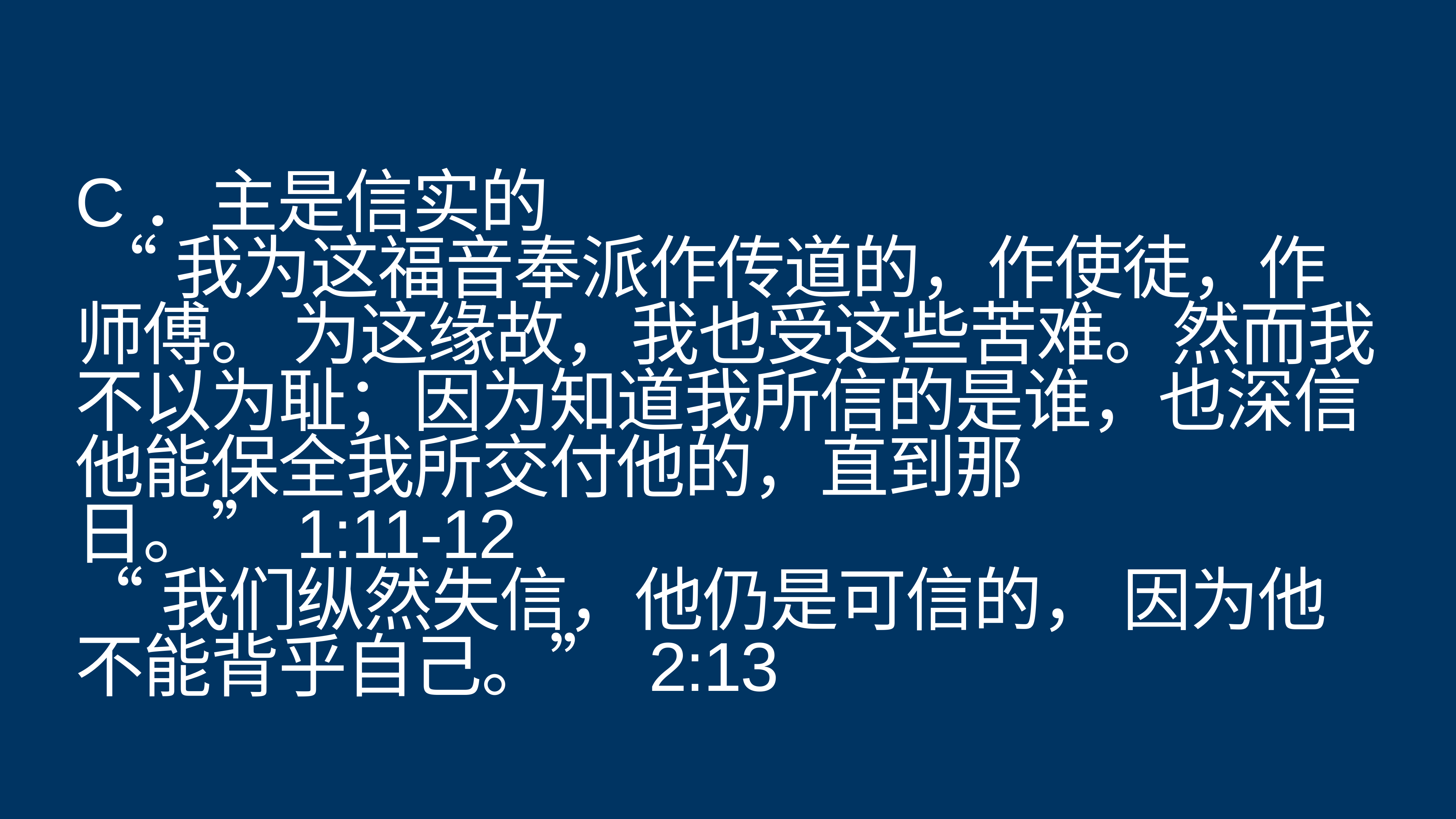

# C．主是信实的
 “我为这福音奉派作传道的，作使徒，作师傅。 为这缘故，我也受这些苦难。然而我不以为耻；因为知道我所信的是谁，也深信他能保全我所交付他的，直到那日。”1:11-12
“我们纵然失信，他仍是可信的， 因为他不能背乎自己。” 2:13